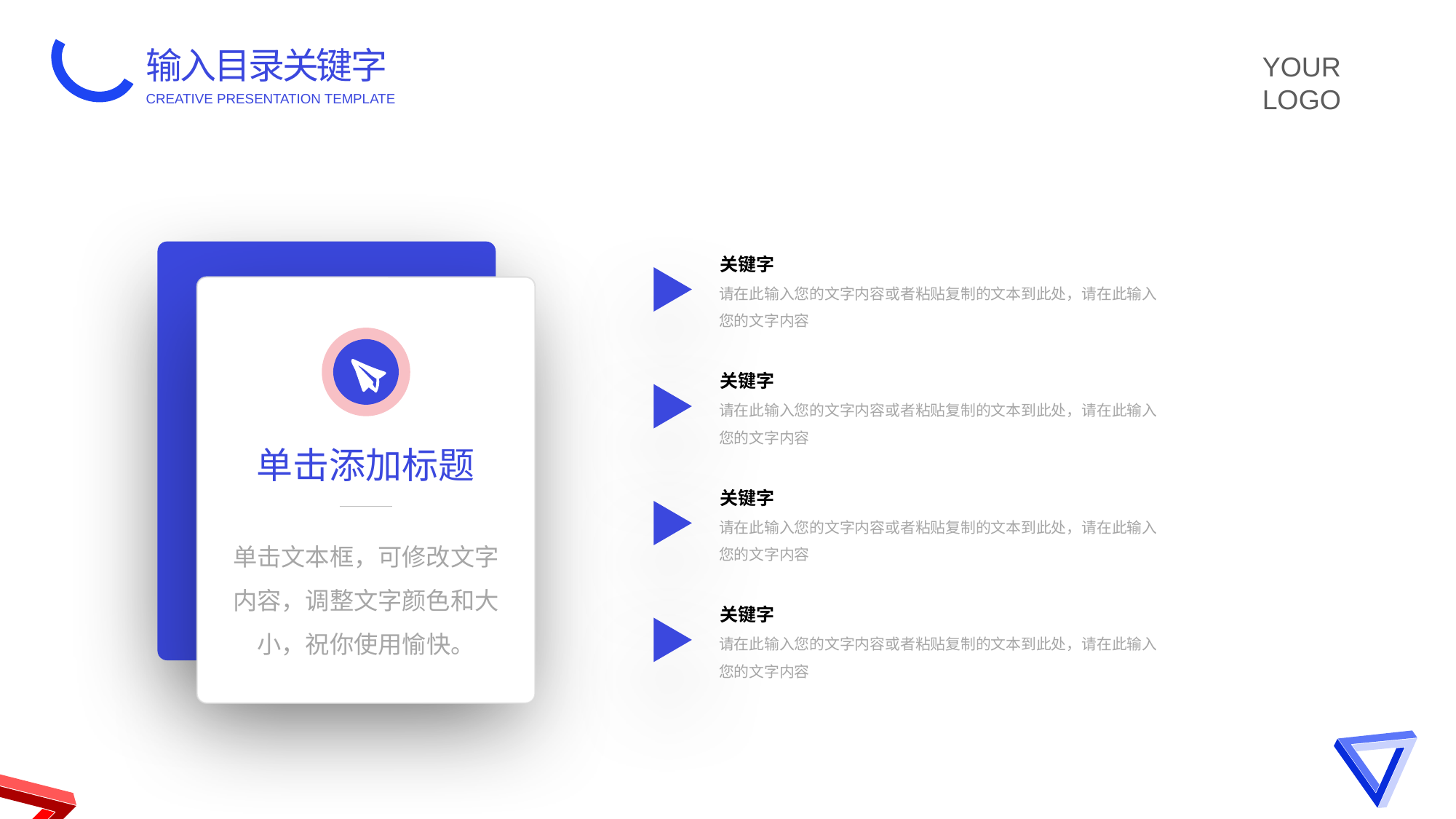

输入目录关键字
CREATIVE PRESENTATION TEMPLATE

YOUR LOGO

关键字
请在此输入您的文字内容或者粘贴复制的文本到此处，请在此输入您的文字内容

关键字
请在此输入您的文字内容或者粘贴复制的文本到此处，请在此输入您的文字内容

单击添加标题
关键字
请在此输入您的文字内容或者粘贴复制的文本到此处，请在此输入您的文字内容

单击文本框，可修改文字内容，调整文字颜色和大小，祝你使用愉快。
关键字
请在此输入您的文字内容或者粘贴复制的文本到此处，请在此输入您的文字内容